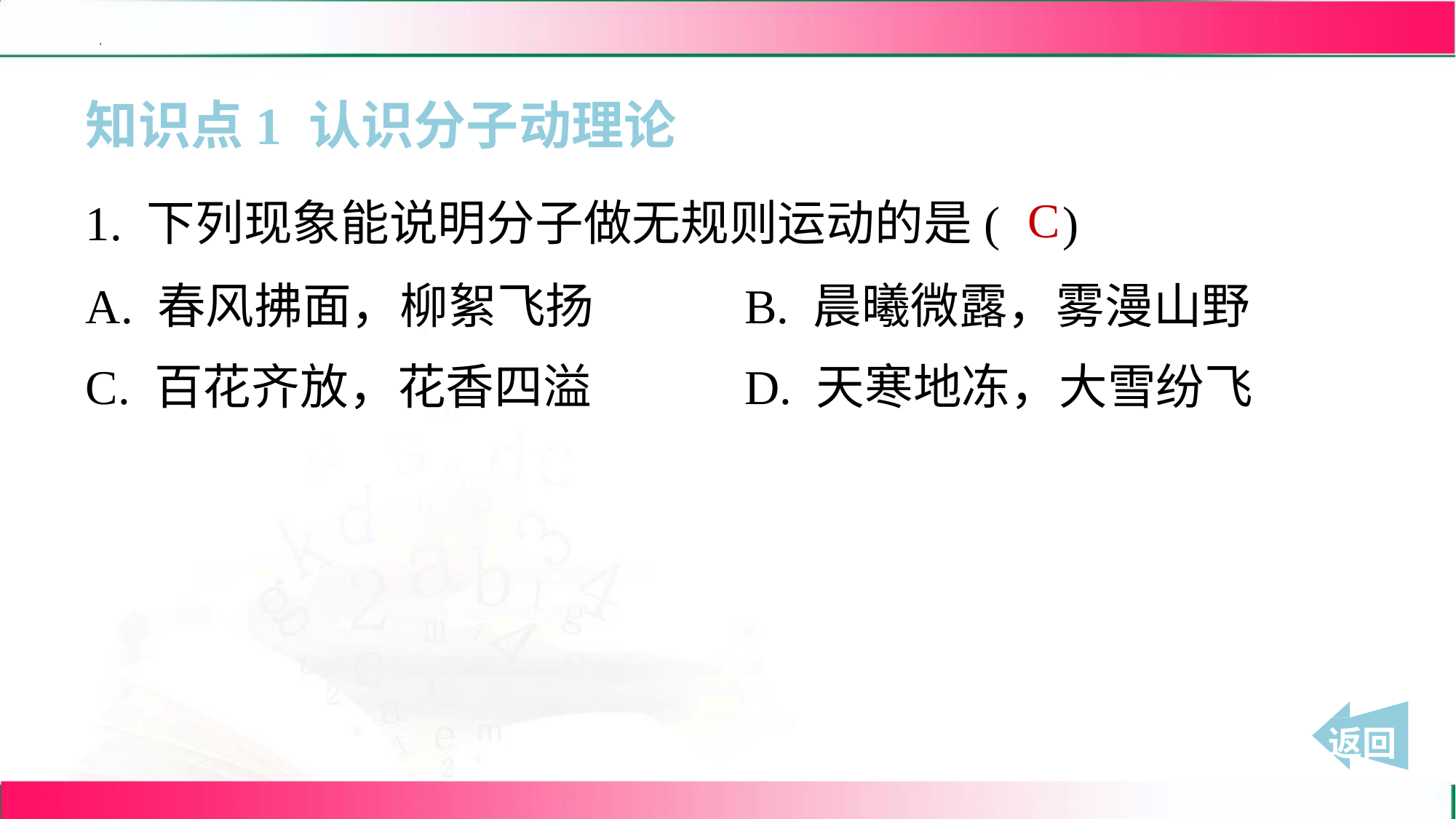

知识点1 认识分子动理论
C
1. 下列现象能说明分子做无规则运动的是(     )
A. 春风拂面，柳絮飞扬	B. 晨曦微露，雾漫山野
C. 百花齐放，花香四溢	D. 天寒地冻，大雪纷飞
 返回